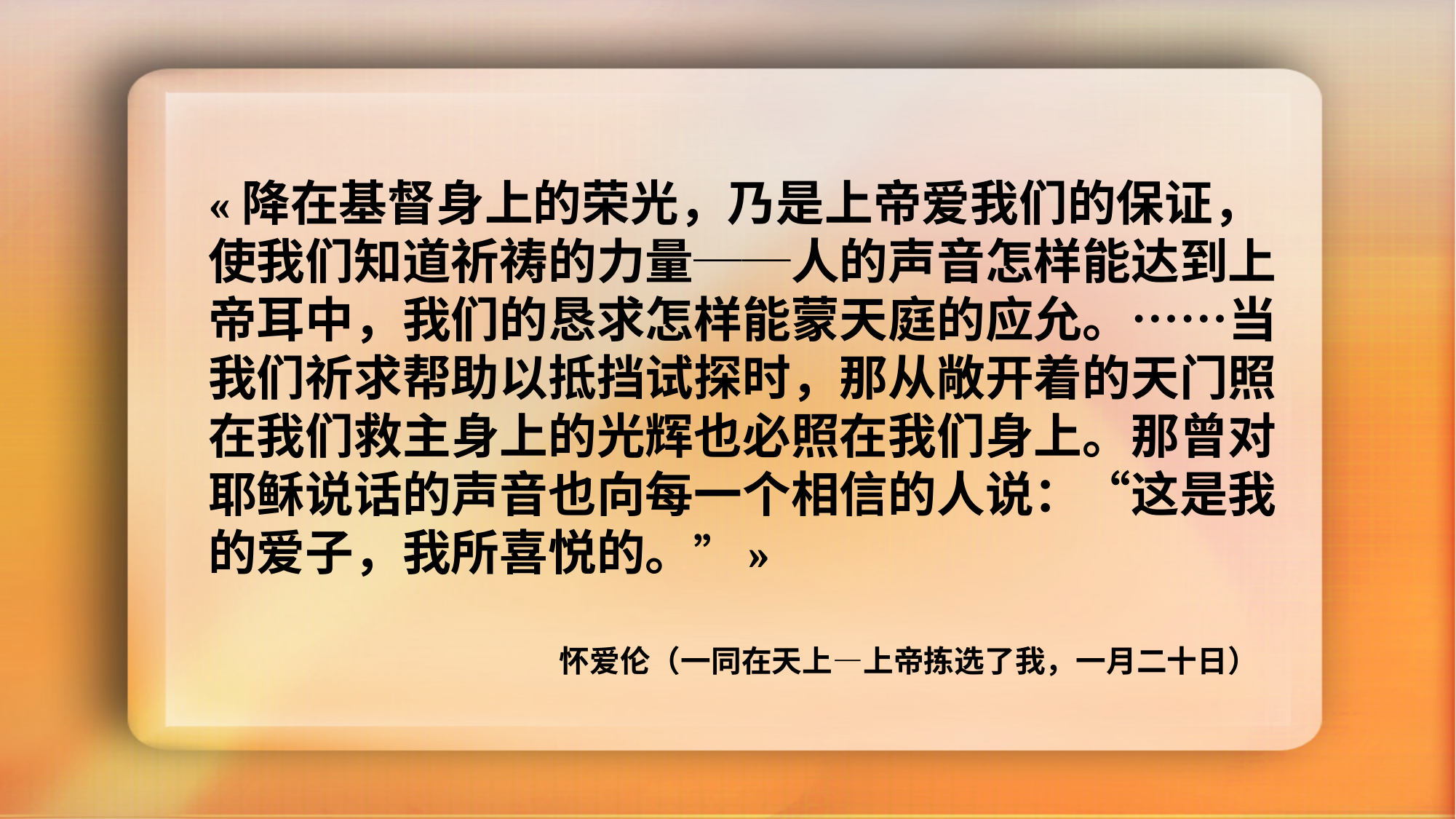

«降在基督身上的荣光，乃是上帝爱我们的保证，使我们知道祈祷的力量──人的声音怎样能达到上帝耳中，我们的恳求怎样能蒙天庭的应允。……当我们祈求帮助以抵挡试探时，那从敞开着的天门照在我们救主身上的光辉也必照在我们身上。那曾对耶稣说话的声音也向每一个相信的人说：“这是我的爱子，我所喜悦的。”»
怀爱伦（一同在天上—上帝拣选了我，一月二十日）